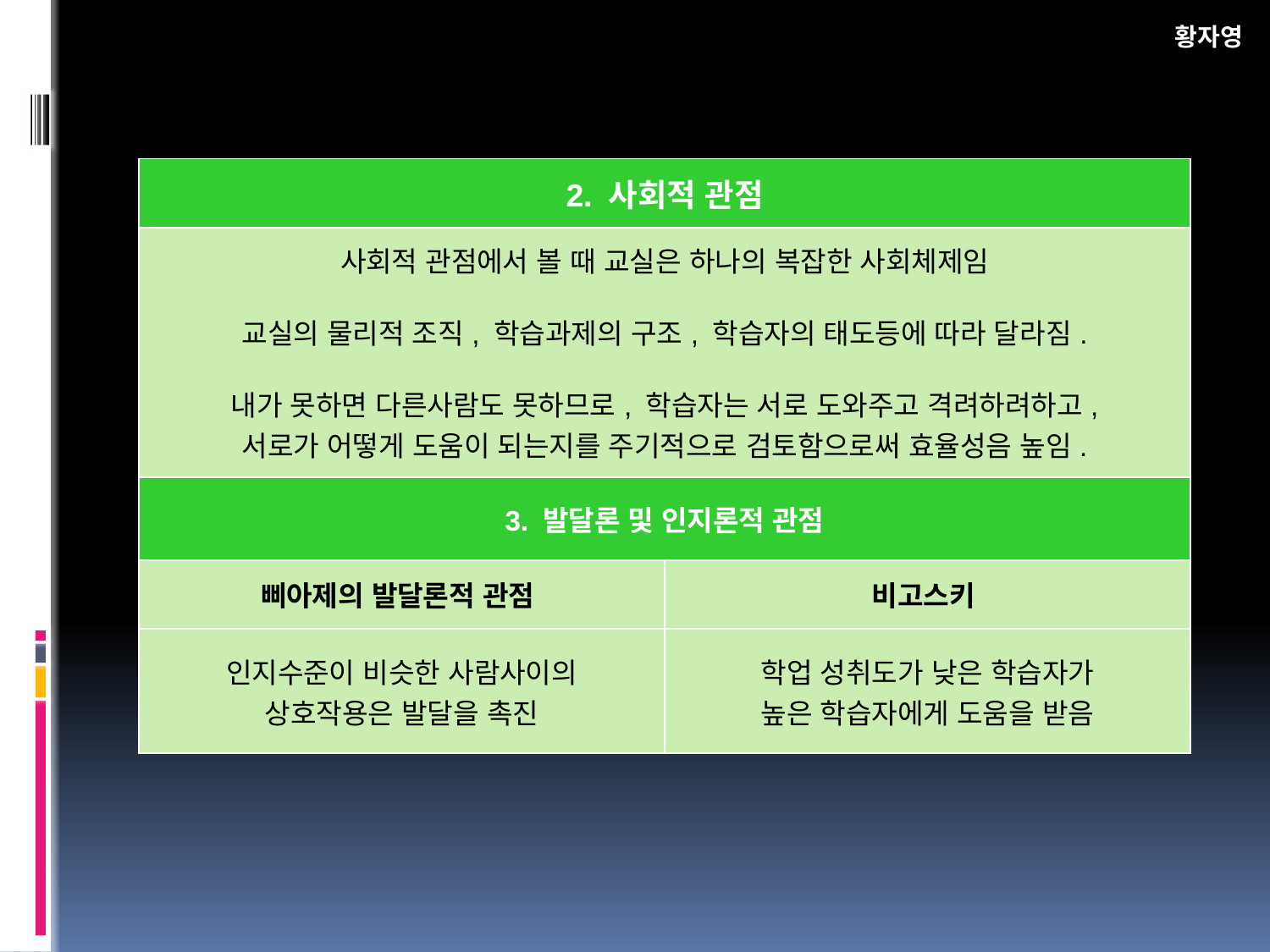

황자영

| 2. 사회적 관점 |  |
| --- | --- |
| 사회적 관점에서 볼 때 교실은 하나의 복잡한 사회체제임 교실의 물리적 조직, 학습과제의 구조, 학습자의 태도등에 따라 달라짐. 내가 못하면 다른사람도 못하므로, 학습자는 서로 도와주고 격려하려하고, 서로가 어떻게 도움이 되는지를 주기적으로 검토함으로써 효율성음 높임. |  |
| 3. 발달론 및 인지론적 관점 |  |
| 삐아제의 발달론적 관점 | 비고스키 |
| 인지수준이 비슷한 사람사이의 상호작용은 발달을 촉진 | 학업 성취도가 낮은 학습자가 높은 학습자에게 도움을 받음 |